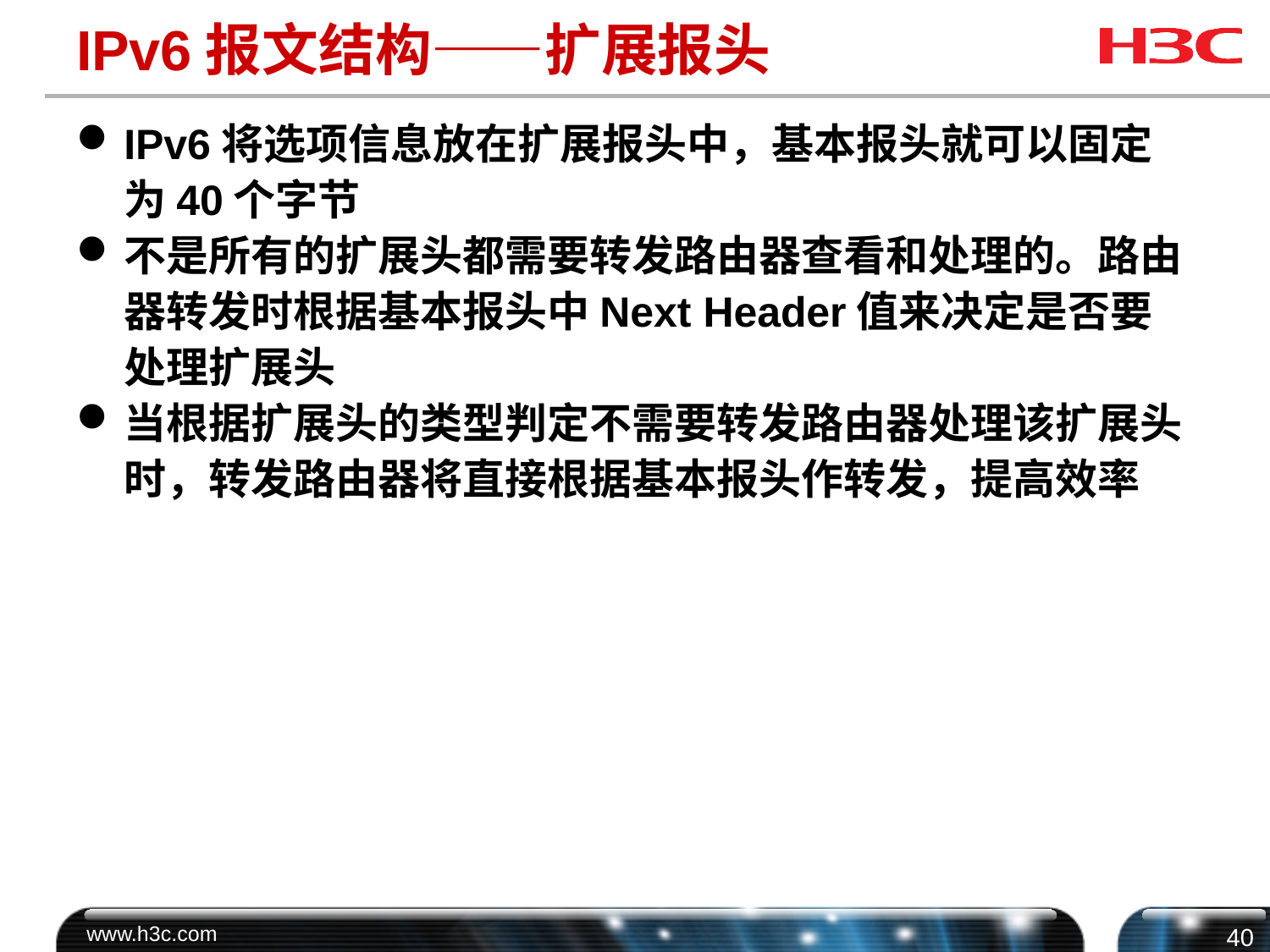

# IPv6报文结构——扩展报头
IPv6将选项信息放在扩展报头中，基本报头就可以固定为40个字节
不是所有的扩展头都需要转发路由器查看和处理的。路由器转发时根据基本报头中Next Header值来决定是否要处理扩展头
当根据扩展头的类型判定不需要转发路由器处理该扩展头时，转发路由器将直接根据基本报头作转发，提高效率